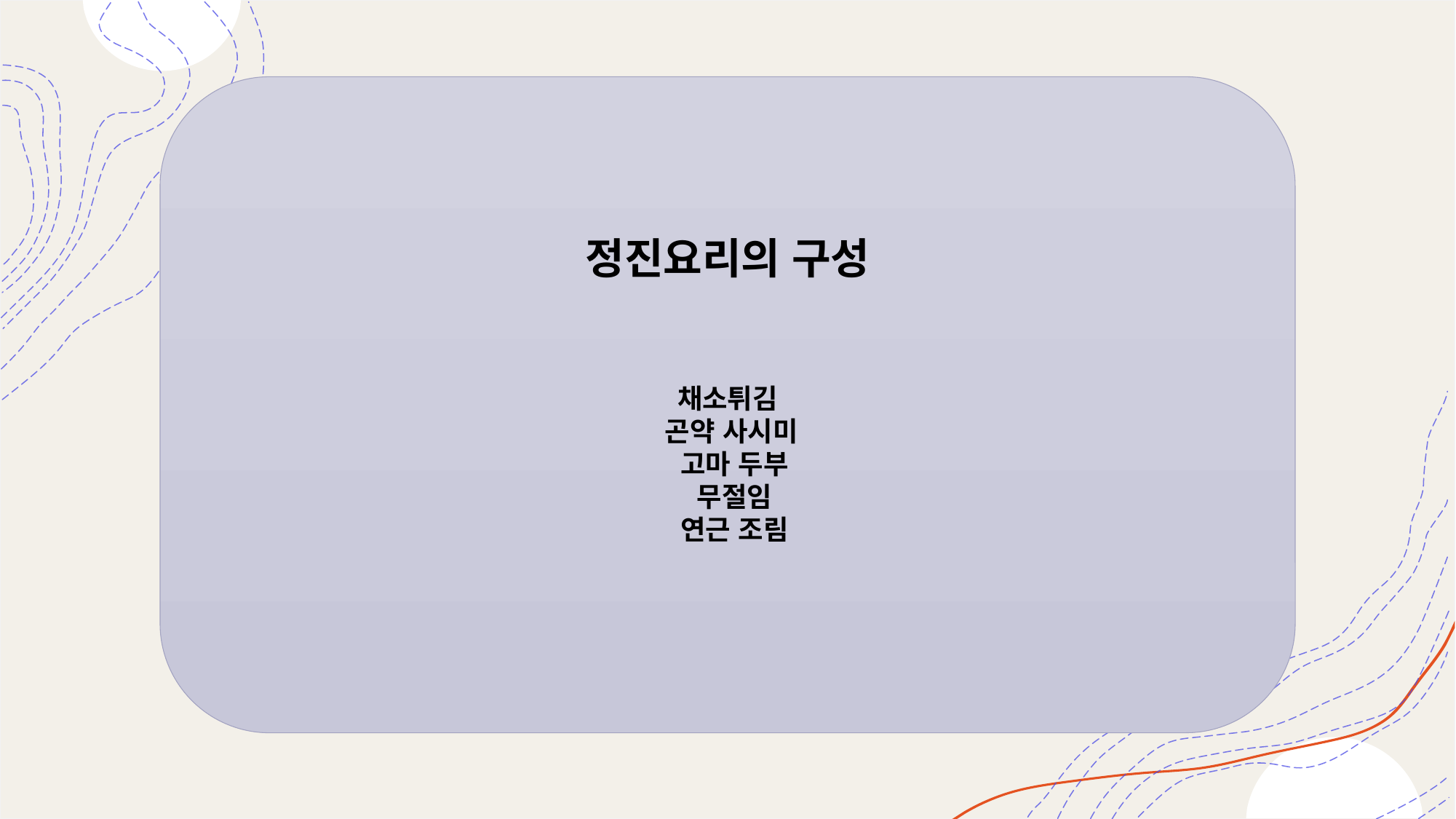

정진요리의 구성

채소튀김
 곤약 사시미
 고마 두부
 무절임
 연근 조림